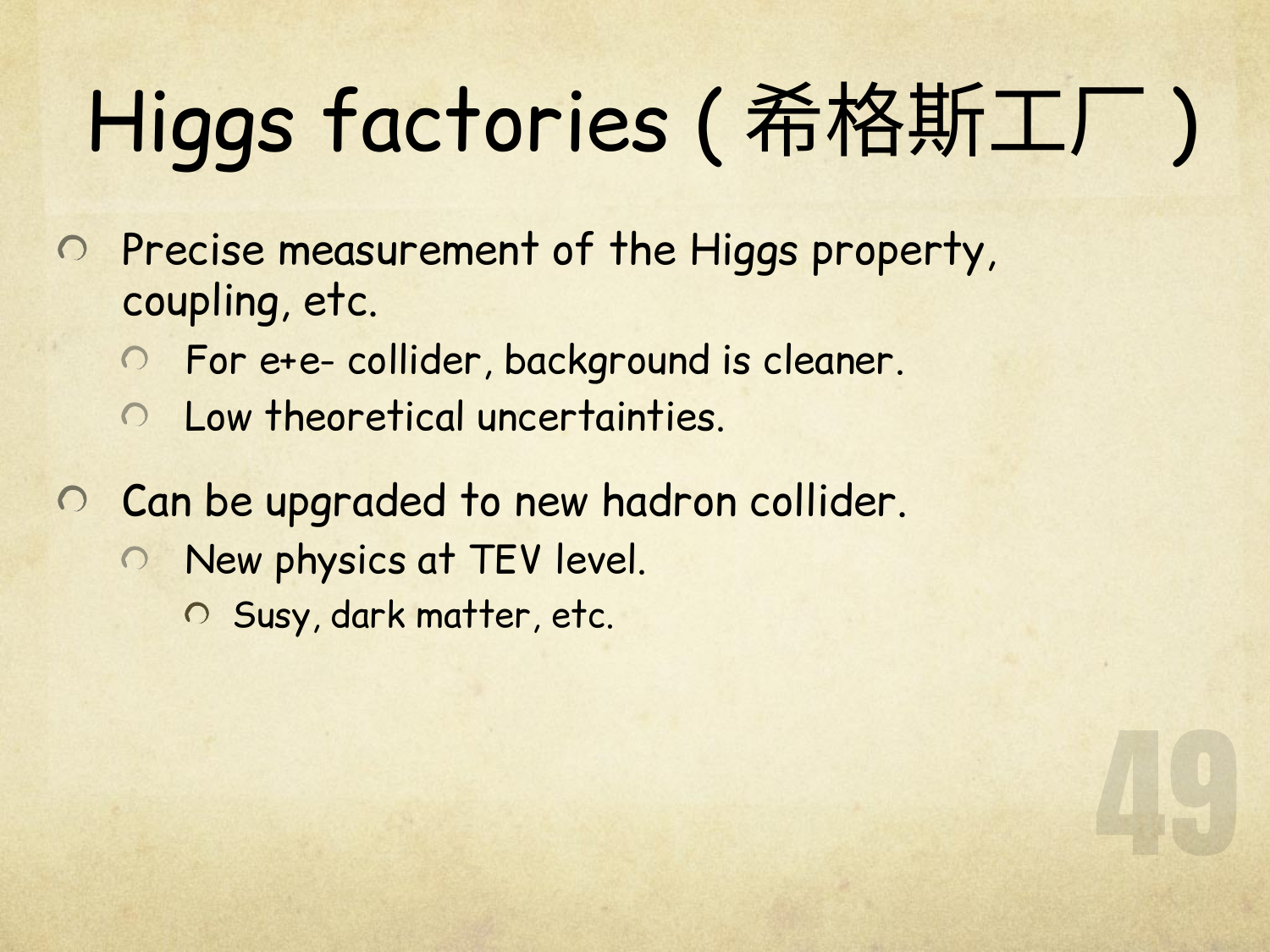

# Higgs factories (希格斯工厂)
Precise measurement of the Higgs property, coupling, etc.
For e+e- collider, background is cleaner.
Low theoretical uncertainties.
Can be upgraded to new hadron collider.
New physics at TEV level.
Susy, dark matter, etc.
49